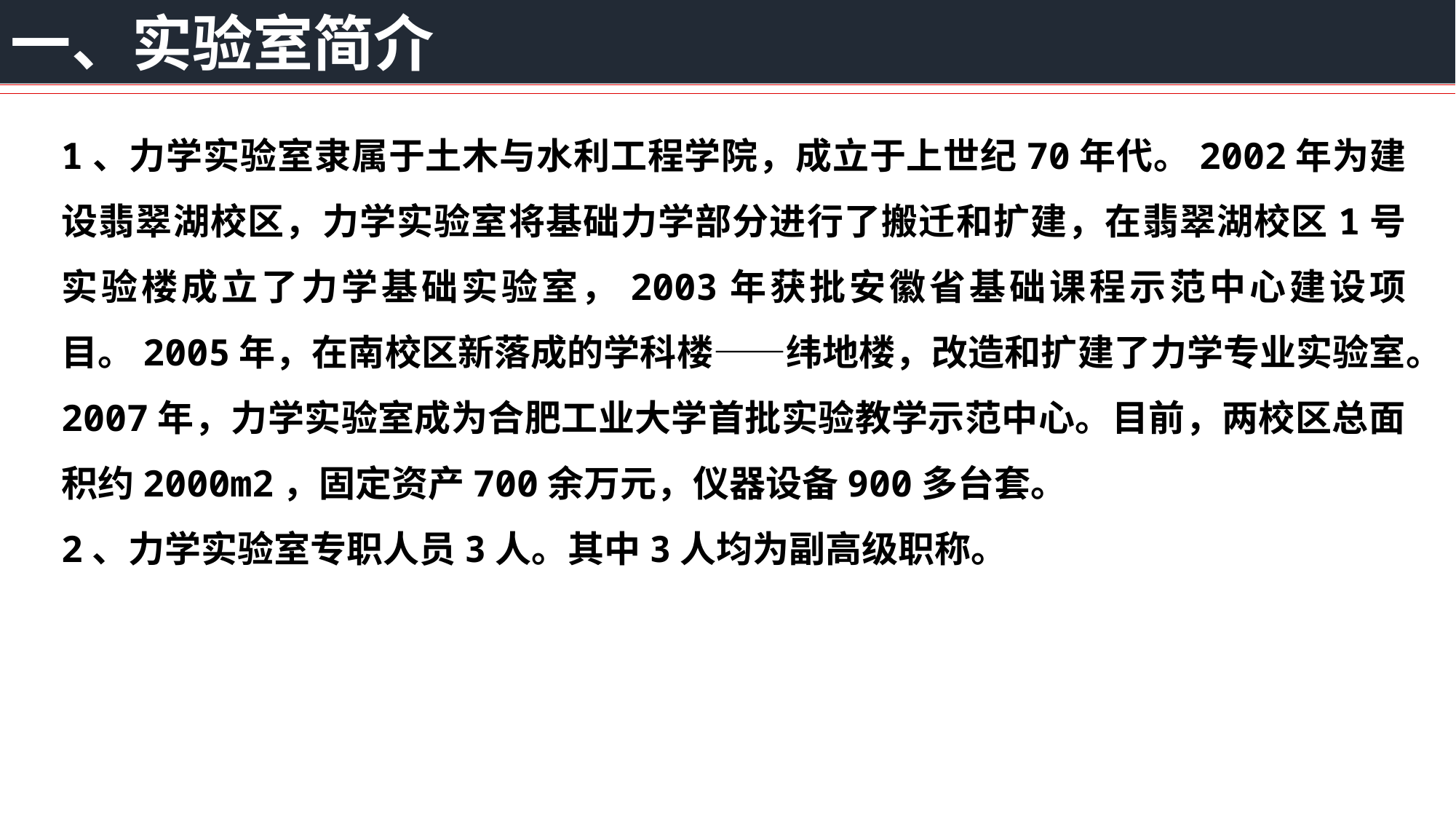

一、实验室简介
1、力学实验室隶属于土木与水利工程学院，成立于上世纪70年代。2002年为建设翡翠湖校区，力学实验室将基础力学部分进行了搬迁和扩建，在翡翠湖校区1号实验楼成立了力学基础实验室，2003年获批安徽省基础课程示范中心建设项目。2005年，在南校区新落成的学科楼——纬地楼，改造和扩建了力学专业实验室。2007年，力学实验室成为合肥工业大学首批实验教学示范中心。目前，两校区总面积约2000m2，固定资产700余万元，仪器设备900多台套。
2、力学实验室专职人员3人。其中3人均为副高级职称。